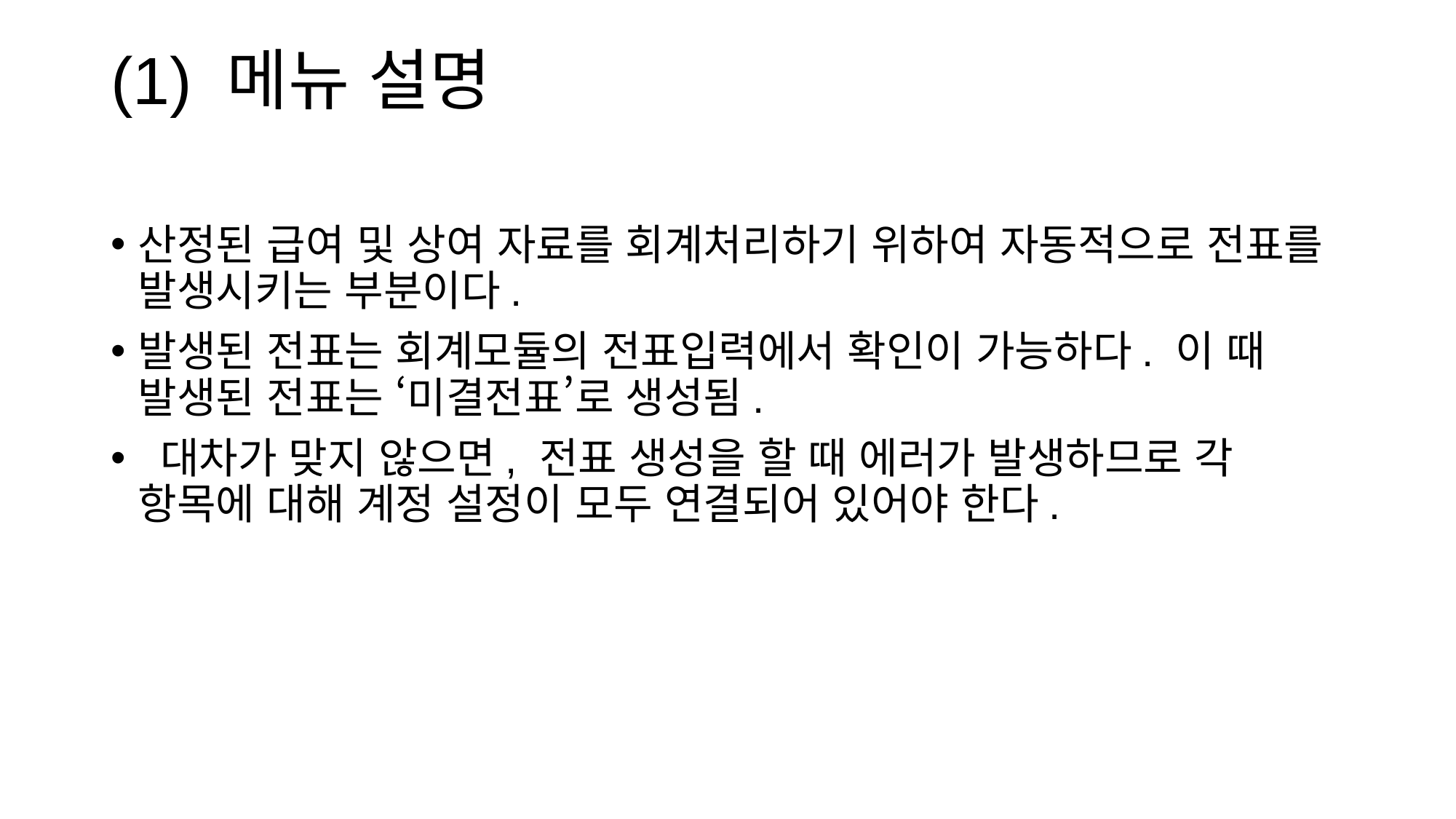

# (1) 메뉴 설명
산정된 급여 및 상여 자료를 회계처리하기 위하여 자동적으로 전표를 발생시키는 부분이다.
발생된 전표는 회계모듈의 전표입력에서 확인이 가능하다. 이 때 발생된 전표는 ‘미결전표’로 생성됨.
 대차가 맞지 않으면, 전표 생성을 할 때 에러가 발생하므로 각 항목에 대해 계정 설정이 모두 연결되어 있어야 한다.